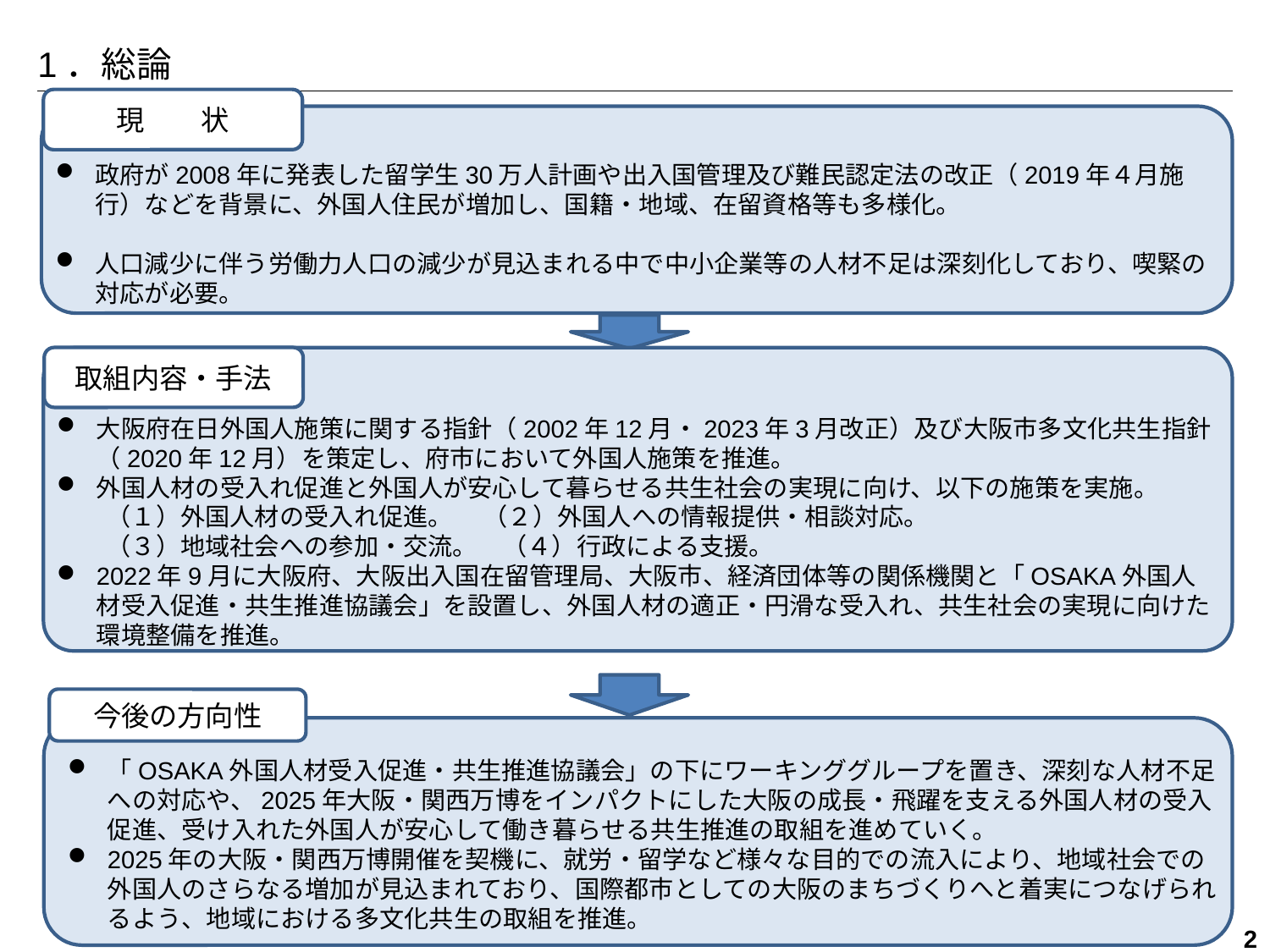

1．総論
現　　状

政府が2008年に発表した留学生30万人計画や出入国管理及び難民認定法の改正（2019年４月施行）などを背景に、外国人住民が増加し、国籍・地域、在留資格等も多様化。

人口減少に伴う労働力人口の減少が見込まれる中で中小企業等の人材不足は深刻化しており、喫緊の対応が必要。

取組内容・手法

大阪府在日外国人施策に関する指針（2002年12月・2023年3月改正）及び大阪市多文化共生指針（2020年12月）を策定し、府市において外国人施策を推進。
外国人材の受入れ促進と外国人が安心して暮らせる共生社会の実現に向け、以下の施策を実施。
　　（１）外国人材の受入れ促進。 　（２）外国人への情報提供・相談対応。
　　（３）地域社会への参加・交流。　（４）行政による支援。
2022年9月に大阪府、大阪出入国在留管理局、大阪市、経済団体等の関係機関と「OSAKA外国人材受入促進・共生推進協議会」を設置し、外国人材の適正・円滑な受入れ、共生社会の実現に向けた環境整備を推進。

今後の方向性

「OSAKA外国人材受入促進・共生推進協議会」の下にワーキンググループを置き、深刻な⼈材不⾜への対応や、2025年大阪・関西万博をインパクトにした⼤阪の成⻑・飛躍を支える外国人材の受入促進、受け入れた外国人が安心して働き暮らせる共生推進の取組を進めていく。
2025年の大阪・関西万博開催を契機に、就労・留学など様々な目的での流入により、地域社会での外国人のさらなる増加が見込まれており、国際都市としての大阪のまちづくりへと着実につなげられるよう、地域における多文化共生の取組を推進。
2